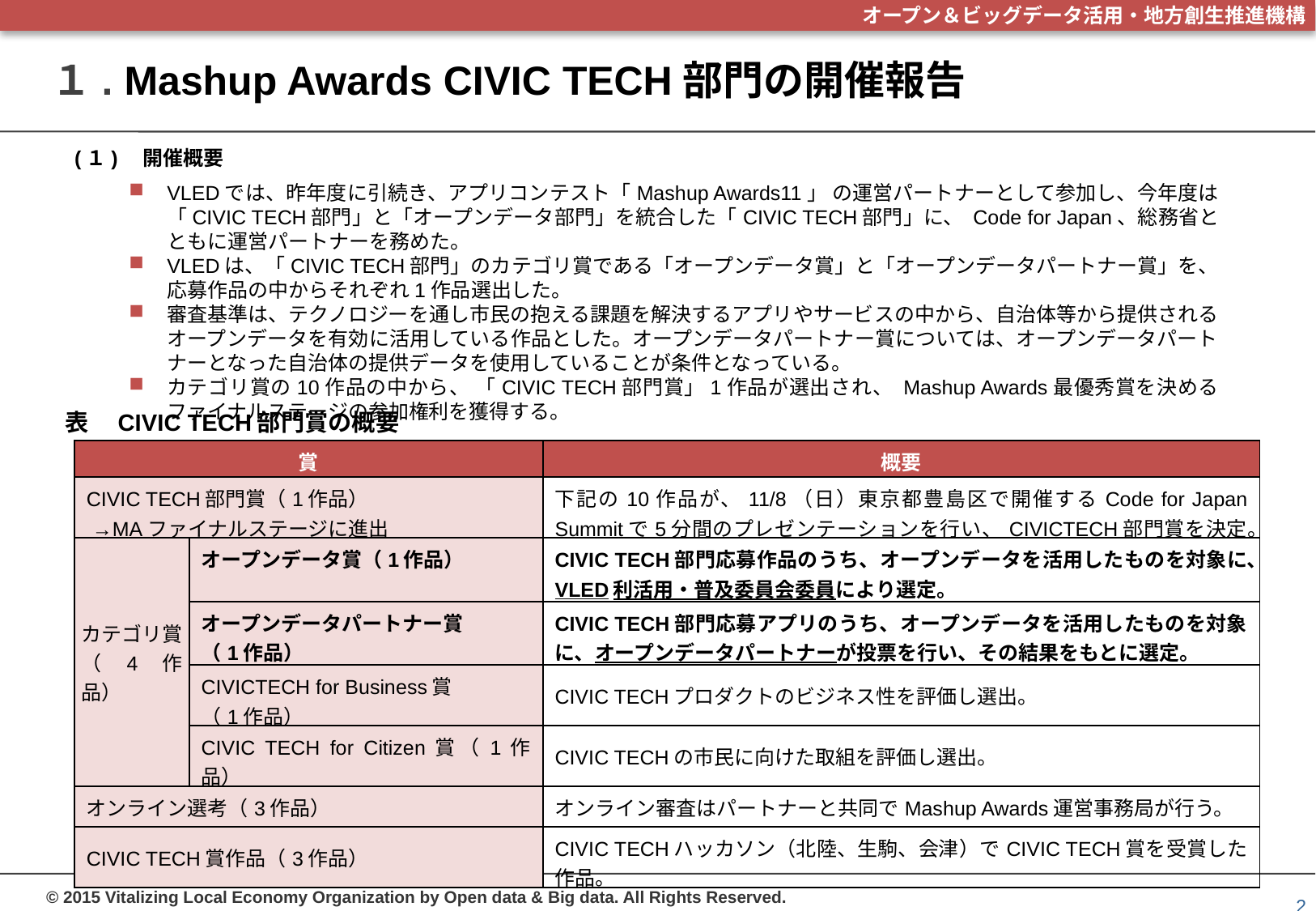

# １. Mashup Awards CIVIC TECH部門の開催報告
(１)　開催概要
VLEDでは、昨年度に引続き、アプリコンテスト「Mashup Awards11」 の運営パートナーとして参加し、今年度は「CIVIC TECH部門」と「オープンデータ部門」を統合した「CIVIC TECH部門」に、 Code for Japan、総務省とともに運営パートナーを務めた。
VLEDは、「CIVIC TECH部門」のカテゴリ賞である「オープンデータ賞」と「オープンデータパートナー賞」を、応募作品の中からそれぞれ1作品選出した。
審査基準は、テクノロジーを通し市民の抱える課題を解決するアプリやサービスの中から、自治体等から提供されるオープンデータを有効に活用している作品とした。オープンデータパートナー賞については、オープンデータパートナーとなった自治体の提供データを使用していることが条件となっている。
カテゴリ賞の10作品の中から、 「CIVIC TECH部門賞」1作品が選出され、 Mashup Awards最優秀賞を決めるファイナルステージの参加権利を獲得する。
表　CIVIC TECH部門賞の概要
| 賞 |  | 概要 |
| --- | --- | --- |
| CIVIC TECH部門賞（1作品） →MAファイナルステージに進出 |  | 下記の10作品が、11/8（日）東京都豊島区で開催するCode for Japan Summitで5分間のプレゼンテーションを行い、CIVICTECH部門賞を決定。 |
| カテゴリ賞 （4作品） | オープンデータ賞（1作品） | CIVIC TECH部門応募作品のうち、オープンデータを活用したものを対象に、VLED利活用・普及委員会委員により選定。 |
|  | オープンデータパートナー賞 （1作品） | CIVIC TECH部門応募アプリのうち、オープンデータを活用したものを対象に、オープンデータパートナーが投票を行い、その結果をもとに選定。 |
|  | CIVICTECH for Business賞 （1作品） | CIVIC TECHプロダクトのビジネス性を評価し選出。 |
|  | CIVIC TECH for Citizen賞（1作品） | CIVIC TECHの市民に向けた取組を評価し選出。 |
| オンライン選考（3作品） |  | オンライン審査はパートナーと共同でMashup Awards運営事務局が行う。 |
| CIVIC TECH賞作品（3作品） |  | CIVIC TECHハッカソン（北陸、生駒、会津）でCIVIC TECH賞を受賞した作品。 |
2